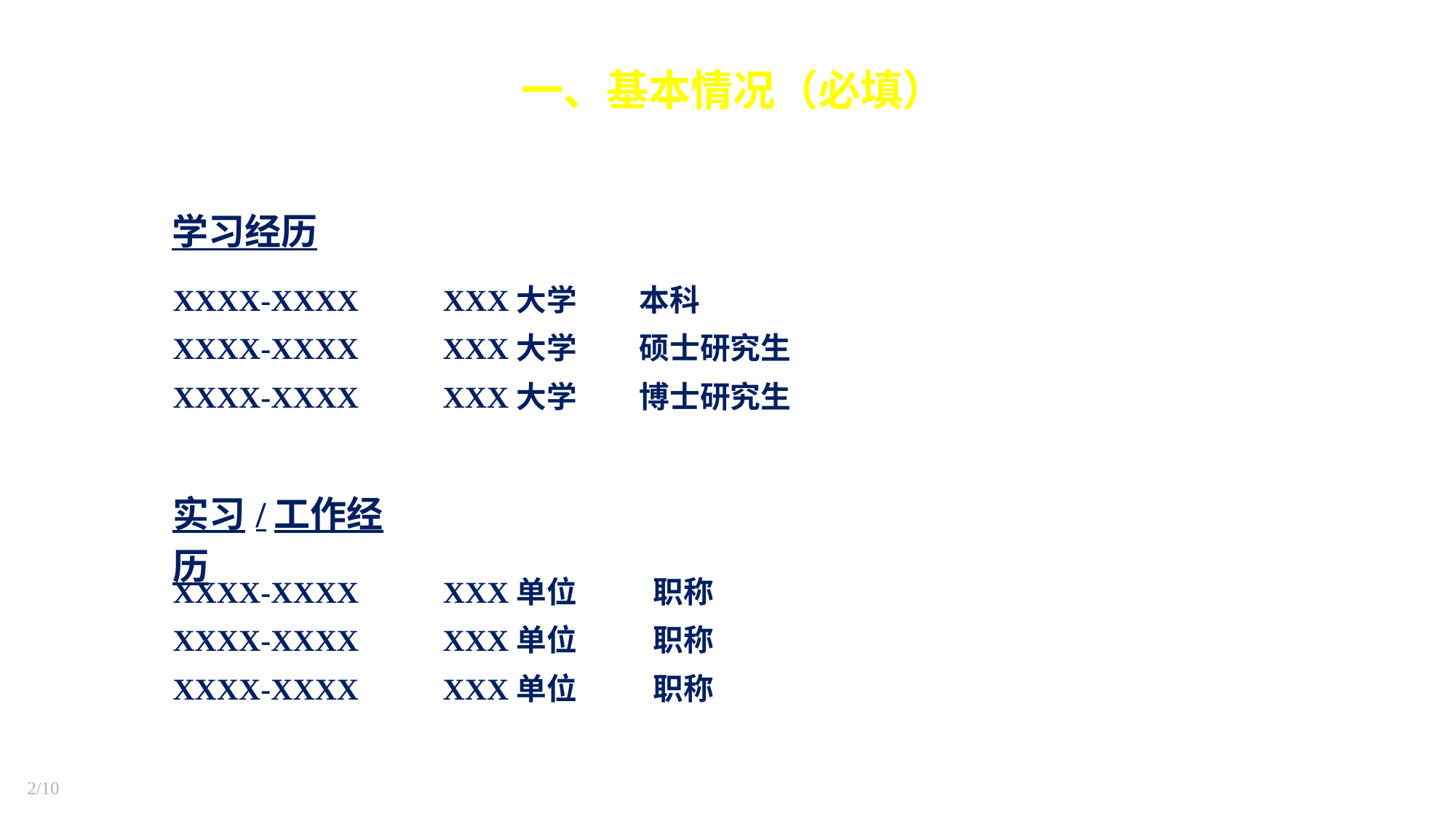

# 一、基本情况（必填）
| 学习经历 |  |  |
| --- | --- | --- |
|  |  |  |
|  |  |  |
XXXX-XXXX           XXX大学         本科
XXXX-XXXX           XXX大学         硕士研究生
XXXX-XXXX           XXX大学         博士研究生

| 实习/工作经历 |  |  |
| --- | --- | --- |
|  |  |  |
|  |  |  |
|  |  |  |
XXXX-XXXX           XXX单位           职称
XXXX-XXXX           XXX单位           职称
XXXX-XXXX           XXX单位           职称
2/10